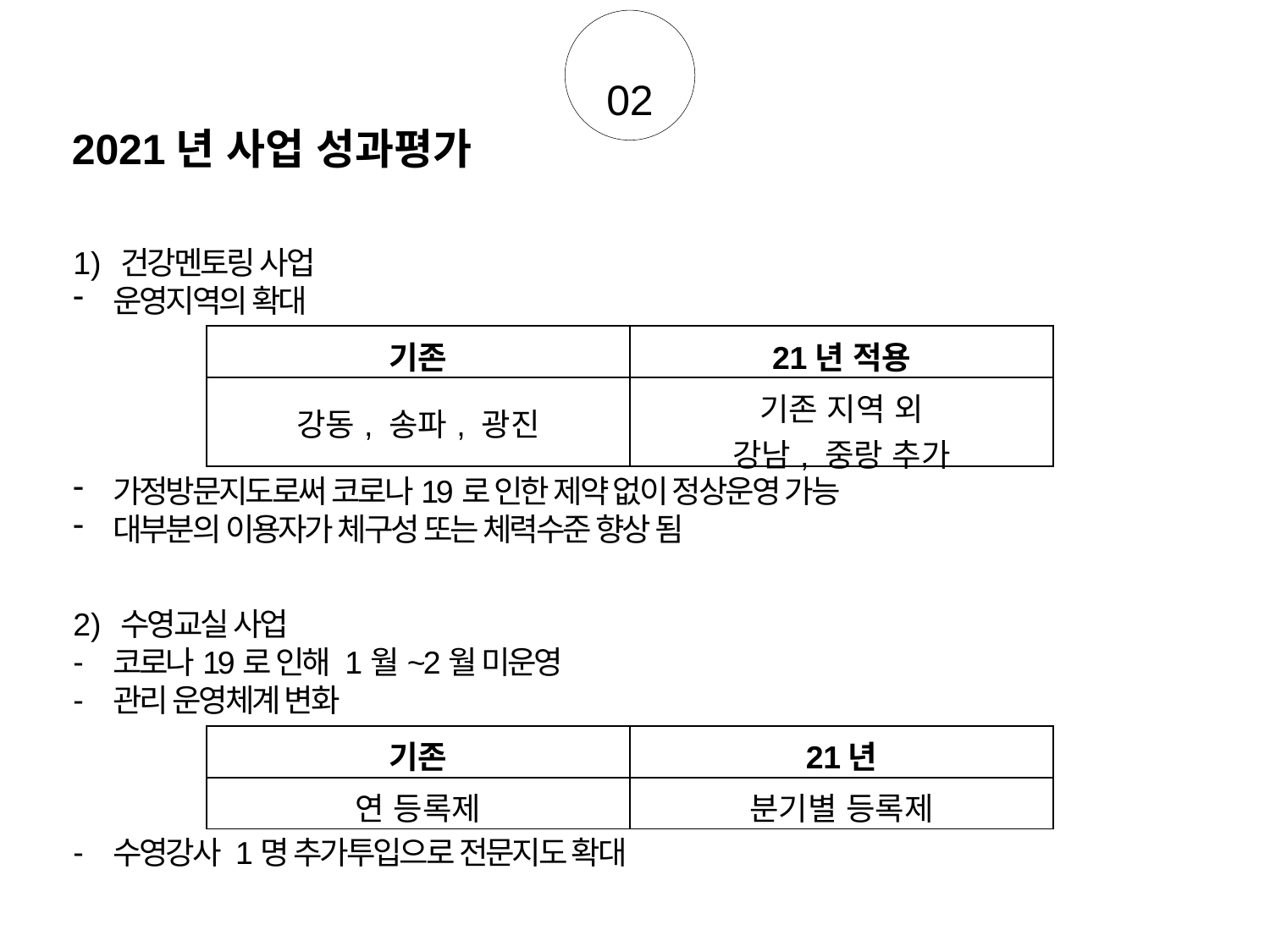

02
2021년 사업 성과평가
건강멘토링 사업
운영지역의 확대

가정방문지도로써 코로나19로 인한 제약 없이 정상운영 가능
대부분의 이용자가 체구성 또는 체력수준 향상 됨

수영교실 사업
코로나19로 인해 1월~2월 미운영
관리 운영체계 변화

수영강사 1명 추가투입으로 전문지도 확대

| 기존 | 21년 적용 |
| --- | --- |
| 강동, 송파, 광진 | 기존 지역 외 강남, 중랑 추가 |
| 기존 | 21년 |
| --- | --- |
| 연 등록제 | 분기별 등록제 |